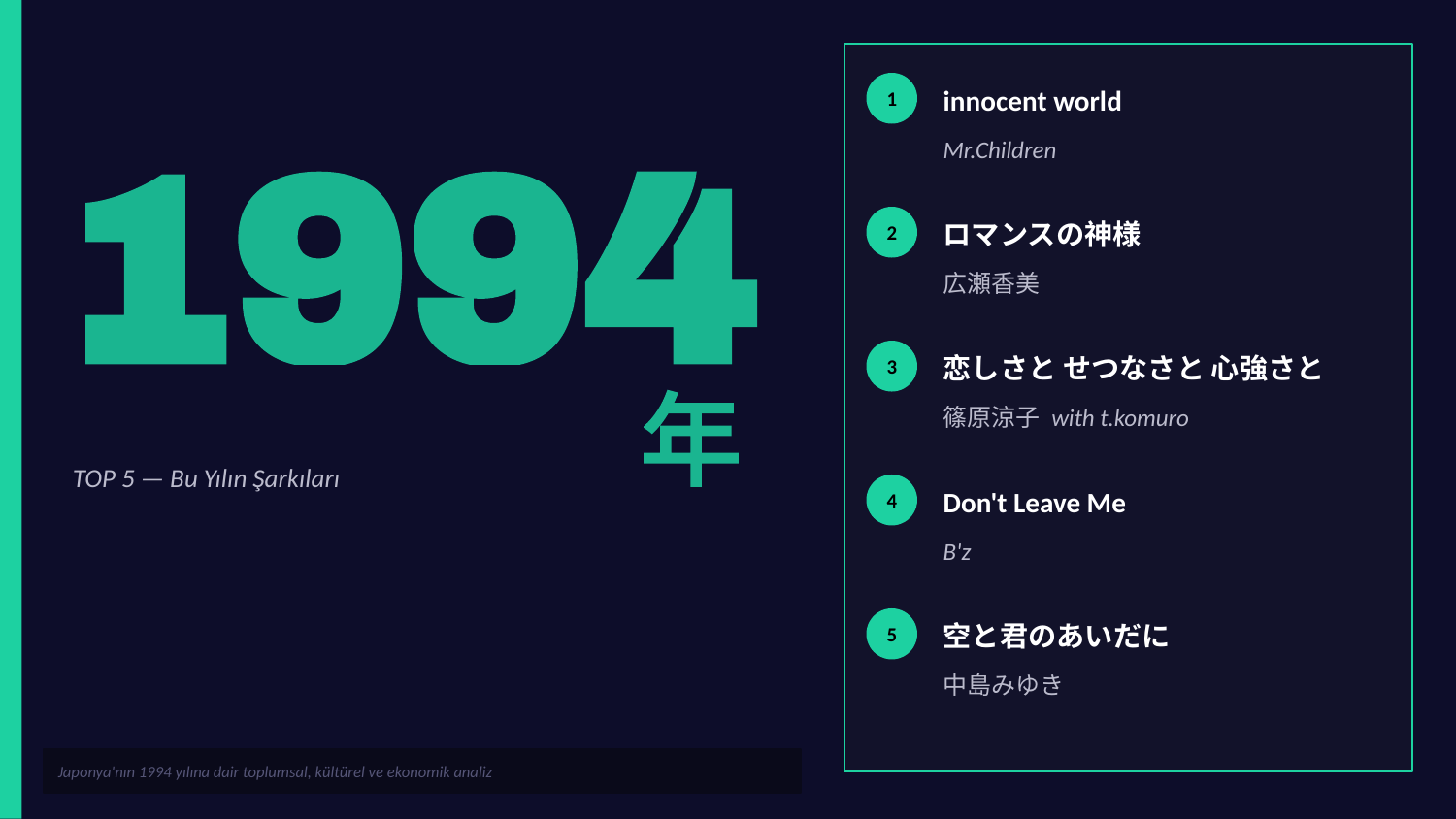

innocent world
1994

1
Mr.Children
ロマンスの神様

2
広瀬香美
恋しさと せつなさと 心強さと

3
年
篠原涼子 with t.komuro
TOP 5 — Bu Yılın Şarkıları
Don't Leave Me

4
B'z
空と君のあいだに

5
中島みゆき

Japonya'nın 1994 yılına dair toplumsal, kültürel ve ekonomik analiz